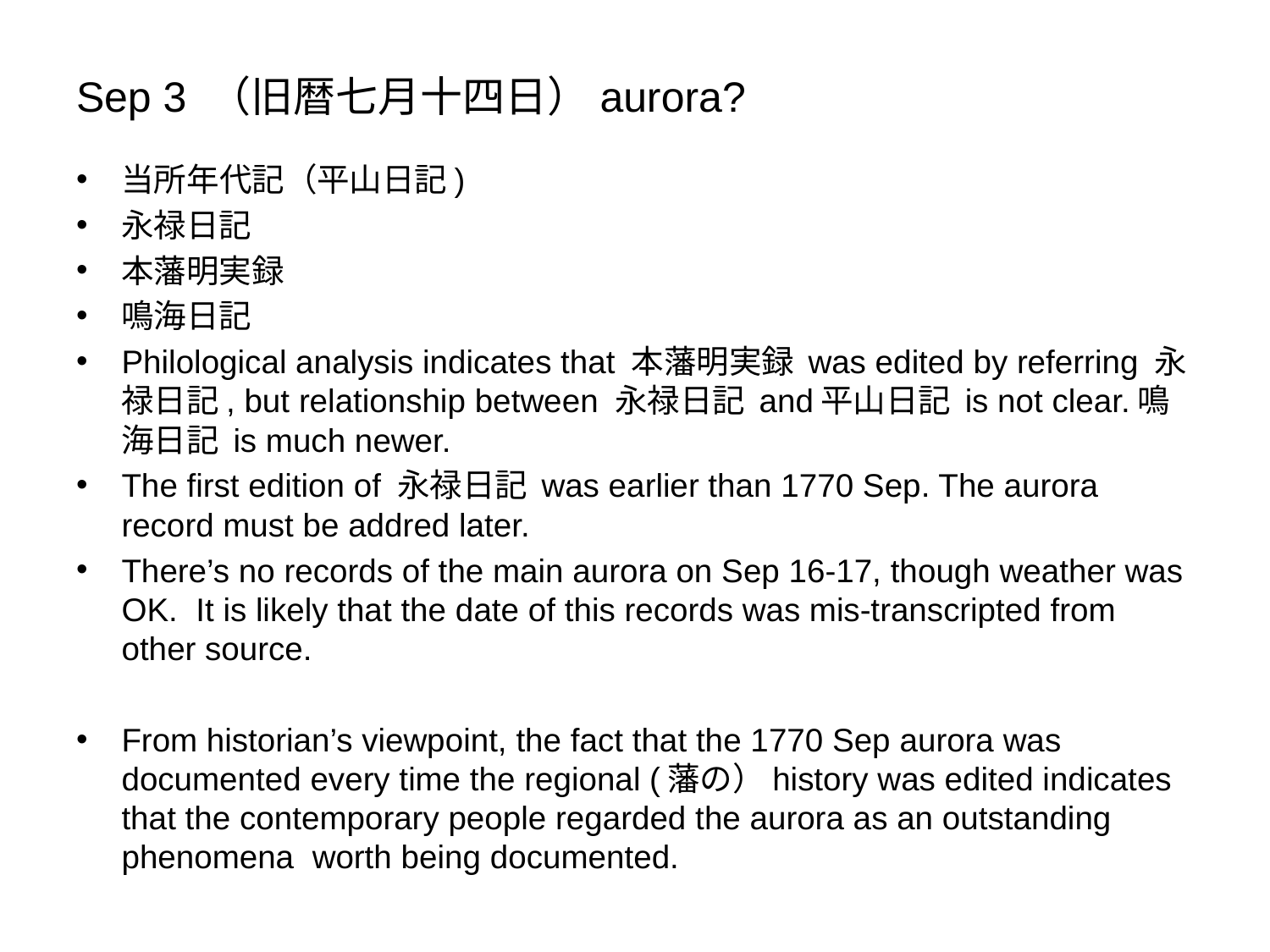

# Sep 3 （旧暦七月十四日）aurora?
当所年代記（平山日記)
永禄日記
本藩明実録
鳴海日記
Philological analysis indicates that 本藩明実録 was edited by referring 永禄日記, but relationship between 永禄日記 and平山日記 is not clear.鳴海日記 is much newer.
The first edition of 永禄日記 was earlier than 1770 Sep. The aurora record must be addred later.
There’s no records of the main aurora on Sep 16-17, though weather was OK.  It is likely that the date of this records was mis-transcripted from other source.

From historian’s viewpoint, the fact that the 1770 Sep aurora was documented every time the regional (藩の）history was edited indicates that the contemporary people regarded the aurora as an outstanding phenomena  worth being documented.